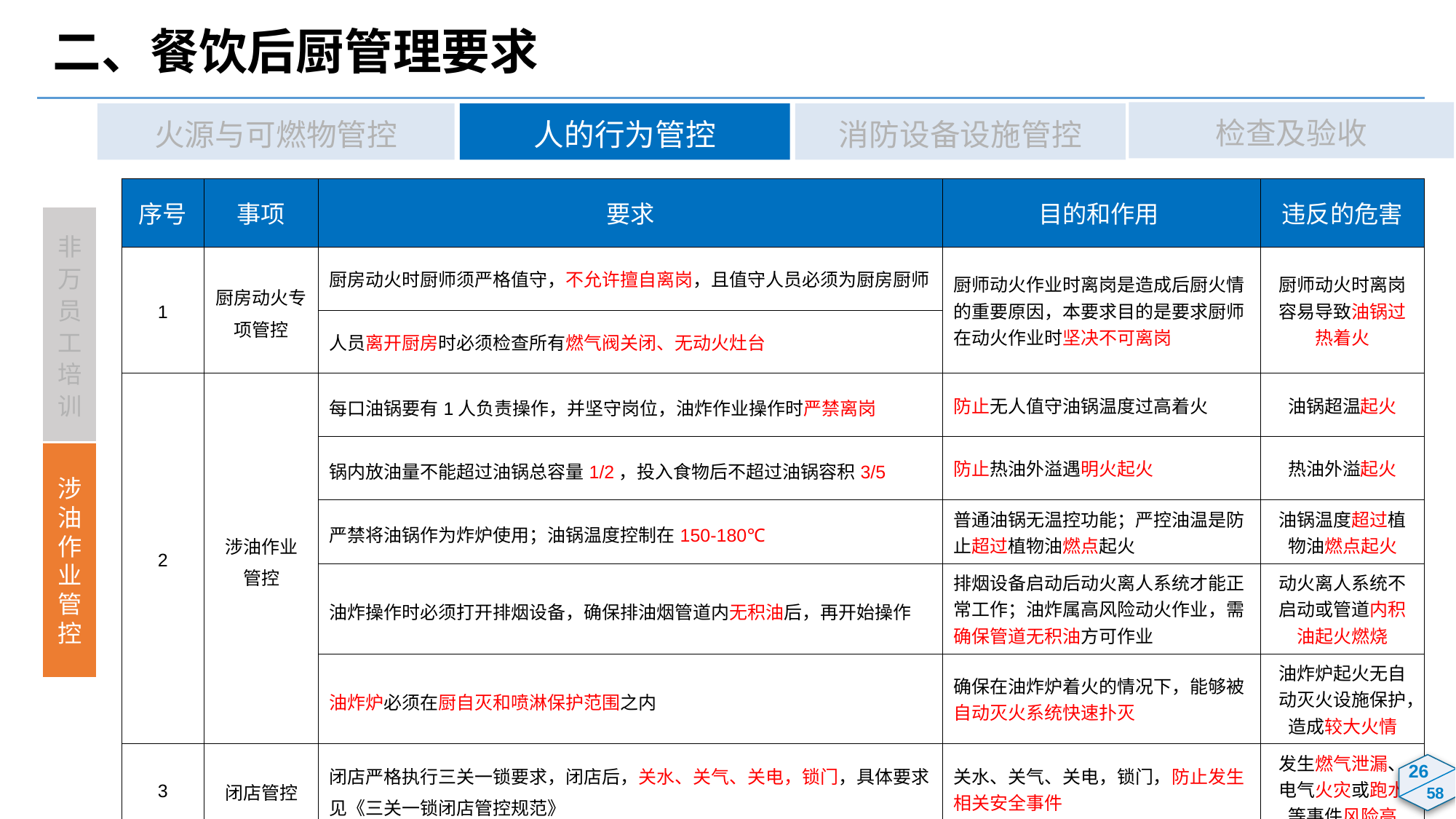

二、餐饮后厨管理要求
检查及验收
火源与可燃物管控
人的行为管控
消防设备设施管控
| 序号 | 事项 | 要求 | 目的和作用 | 违反的危害 |
| --- | --- | --- | --- | --- |
| 1 | 厨房动火专项管控 | 厨房动火时厨师须严格值守，不允许擅自离岗，且值守人员必须为厨房厨师 | 厨师动火作业时离岗是造成后厨火情的重要原因，本要求目的是要求厨师在动火作业时坚决不可离岗 | 厨师动火时离岗容易导致油锅过热着火 |
|  |  | 人员离开厨房时必须检查所有燃气阀关闭、无动火灶台 |  |  |
| 2 | 涉油作业 管控 | 每口油锅要有1人负责操作，并坚守岗位，油炸作业操作时严禁离岗 | 防止无人值守油锅温度过高着火 | 油锅超温起火 |
|  |  | 锅内放油量不能超过油锅总容量1/2，投入食物后不超过油锅容积3/5 | 防止热油外溢遇明火起火 | 热油外溢起火 |
|  |  | 严禁将油锅作为炸炉使用；油锅温度控制在150-180℃ | 普通油锅无温控功能；严控油温是防止超过植物油燃点起火 | 油锅温度超过植物油燃点起火 |
|  |  | 油炸操作时必须打开排烟设备，确保排油烟管道内无积油后，再开始操作 | 排烟设备启动后动火离人系统才能正常工作；油炸属高风险动火作业，需确保管道无积油方可作业 | 动火离人系统不启动或管道内积油起火燃烧 |
|  |  | 油炸炉必须在厨自灭和喷淋保护范围之内 | 确保在油炸炉着火的情况下，能够被自动灭火系统快速扑灭 | 油炸炉起火无自动灭火设施保护，造成较大火情 |
| 3 | 闭店管控 | 闭店严格执行三关一锁要求，闭店后，关水、关气、关电，锁门，具体要求见《三关一锁闭店管控规范》 | 关水、关气、关电，锁门，防止发生相关安全事件 | 发生燃气泄漏、电气火灾或跑水等事件风险高 |
非万员工培训
涉油作业管控
24
26

58